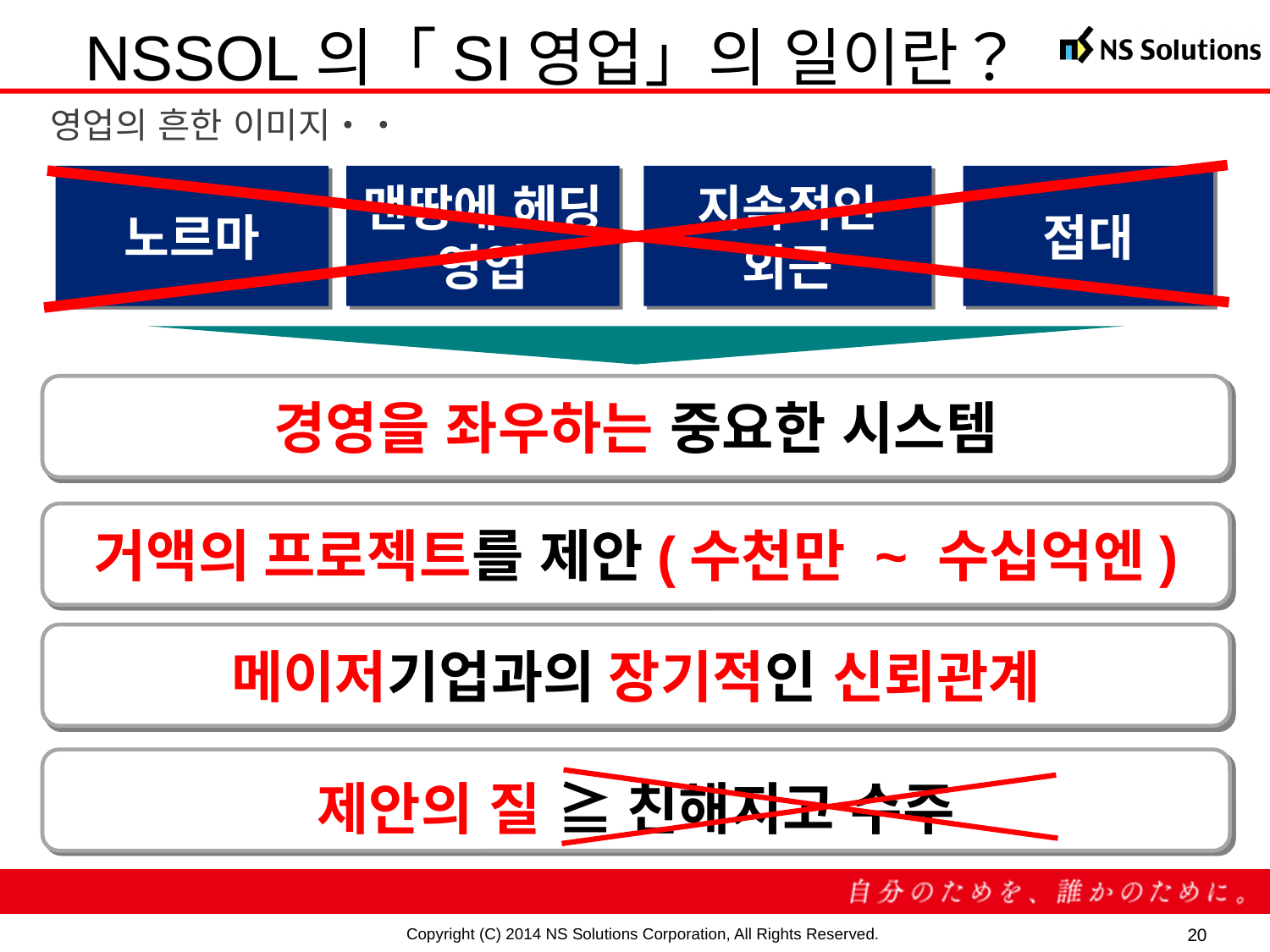

NSSOL의「SI영업」의 일이란？
영업의 흔한 이미지・・

노르마
맨땅에 헤딩
영업
지속적인
외근
접대

경영을 좌우하는 중요한 시스템
거액의 프로젝트를 제안(수천만 ~ 수십억엔)
메이저기업과의 장기적인 신뢰관계
제안의 질 ≧ 친해지고 수주